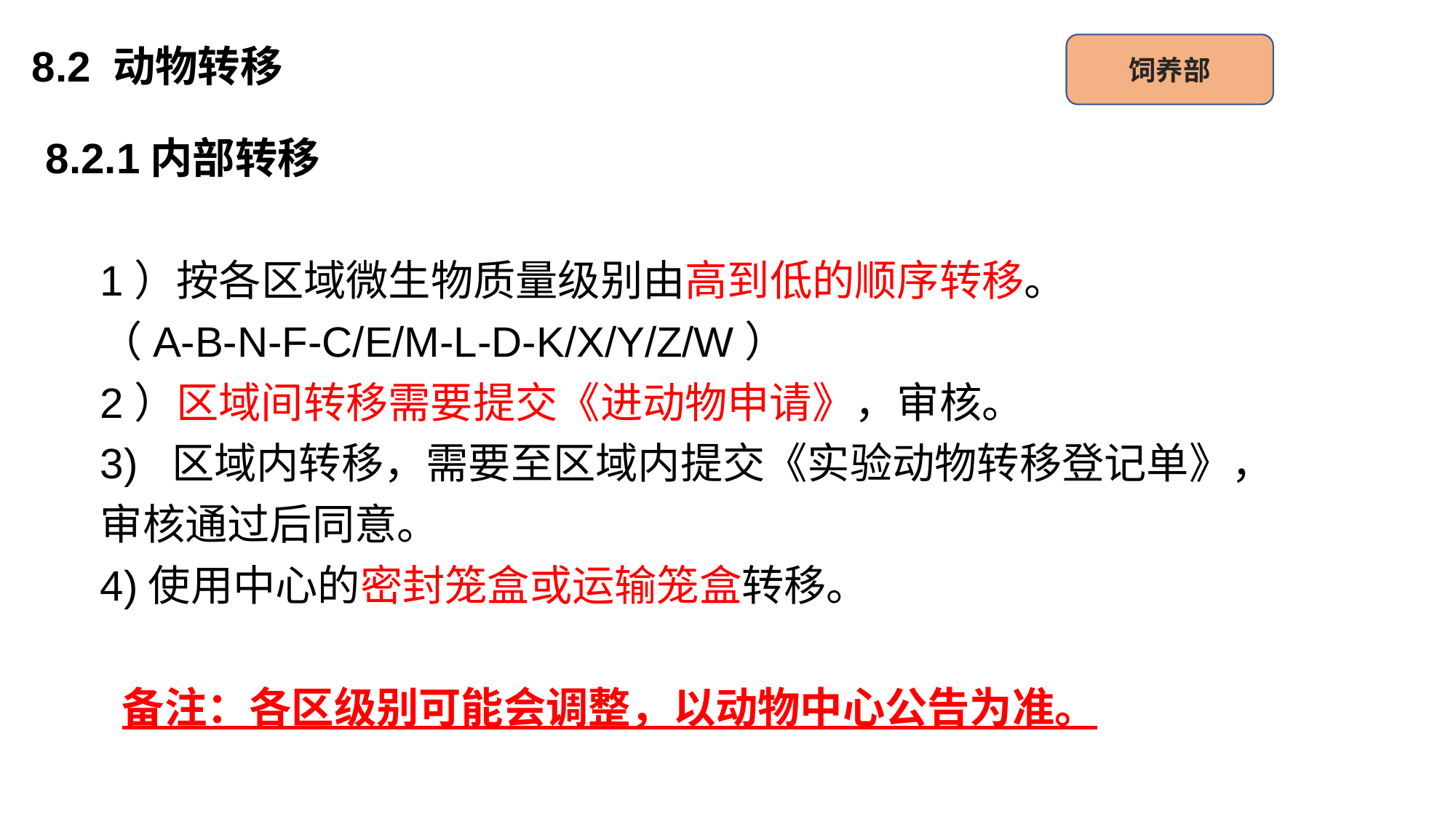

饲养部
8.2 动物转移

8.2.1内部转移

1）按各区域微生物质量级别由高到低的顺序转移。
（A-B-N-F-C/E/M-L-D-K/X/Y/Z/W）
2）区域间转移需要提交《进动物申请》，审核。
3)  区域内转移，需要至区域内提交《实验动物转移登记单》，
审核通过后同意。
4)使用中心的密封笼盒或运输笼盒转移。

       备注：各区级别可能会调整，以动物中心公告为准。
30